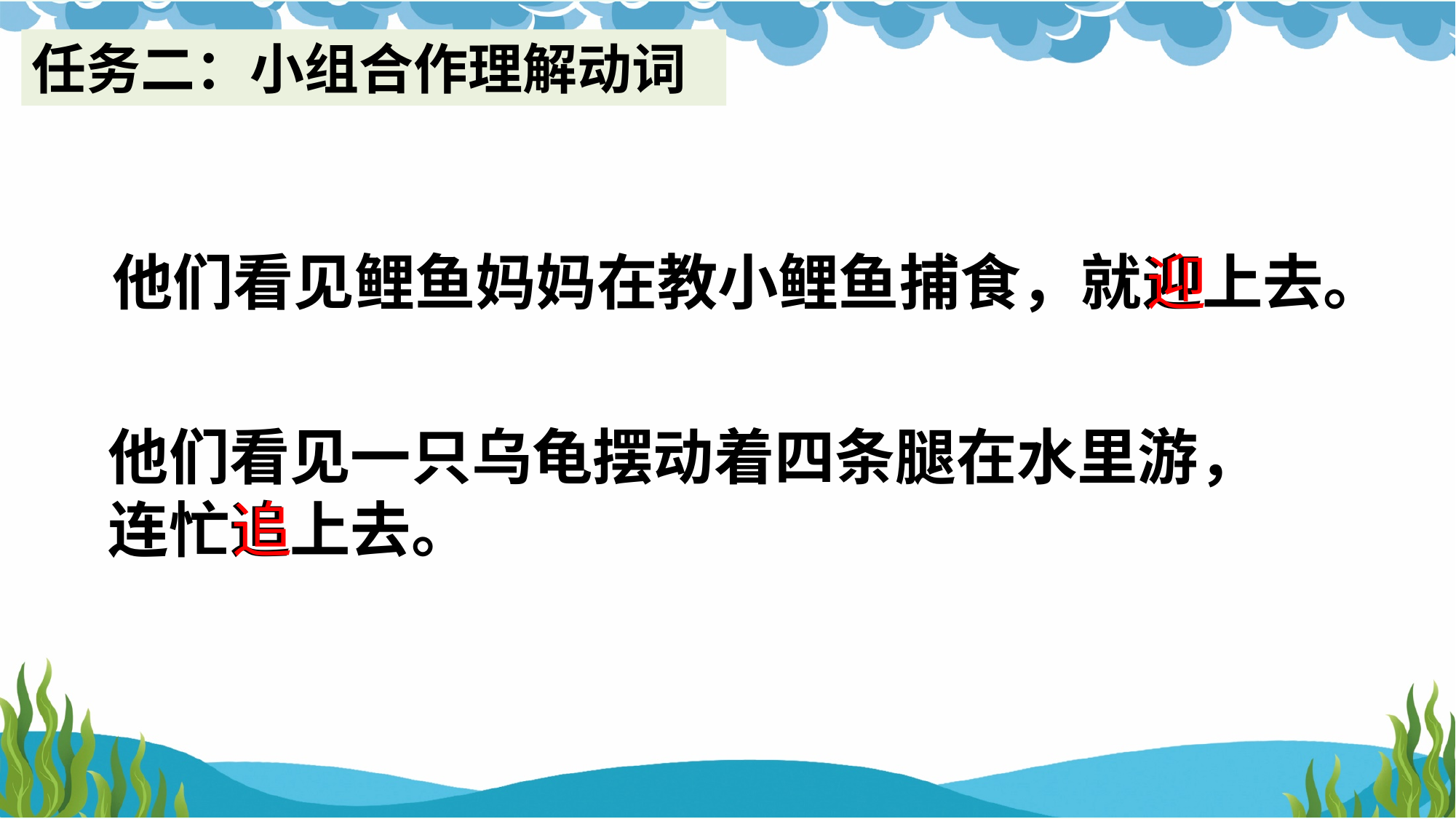

任务二：小组合作理解动词
 他们看见鲤鱼妈妈在教小鲤鱼捕食，就迎上去。
迎
他们看见一只乌龟摆动着四条腿在水里游，连忙追上去。
追